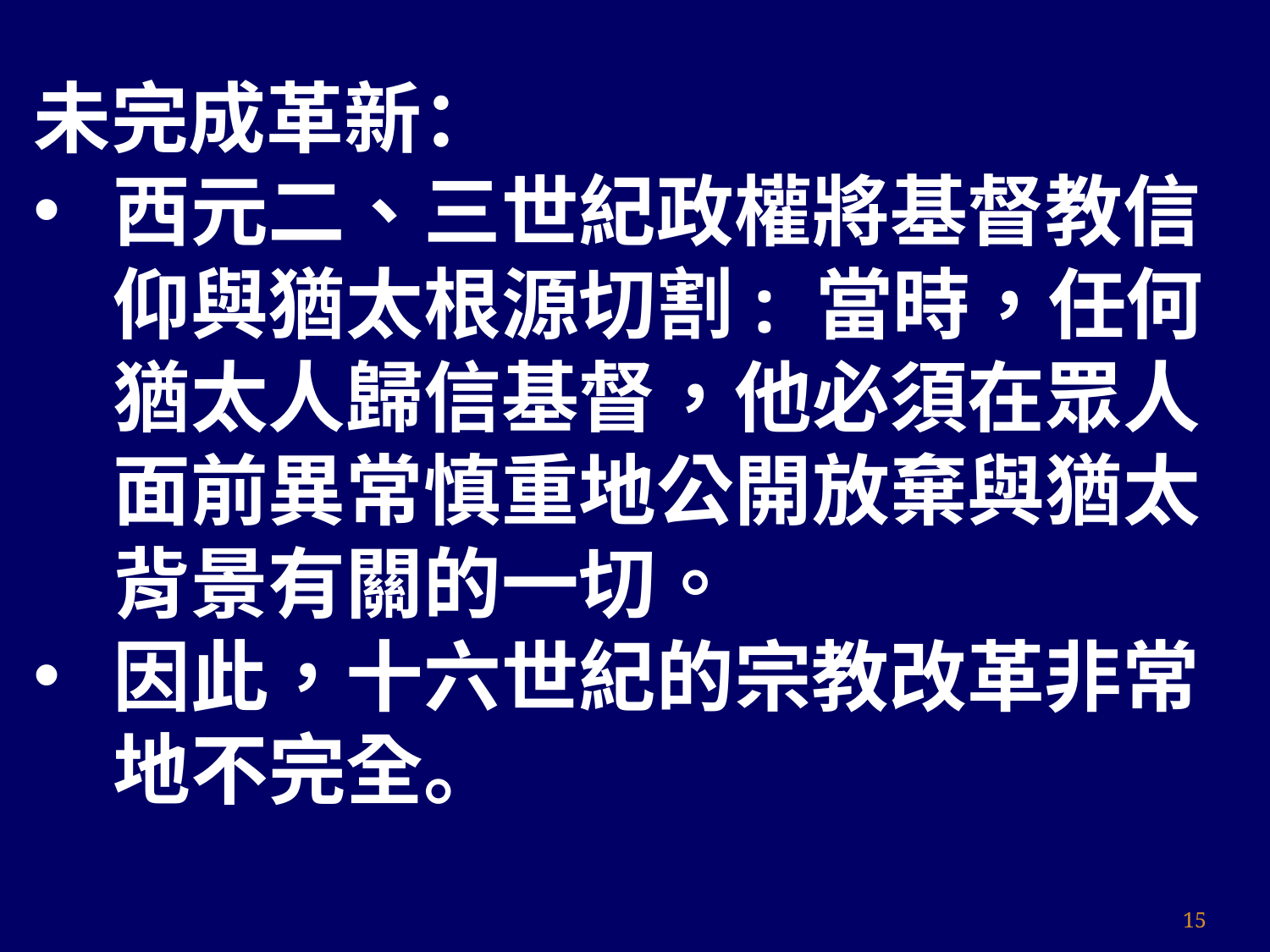

未完成革新：
西元二、三世紀政權將基督教信仰與猶太根源切割: 當時，任何猶太人歸信基督，他必須在眾人面前異常慎重地公開放棄與猶太背景有關的一切。
因此，十六世紀的宗教改革非常地不完全。
15